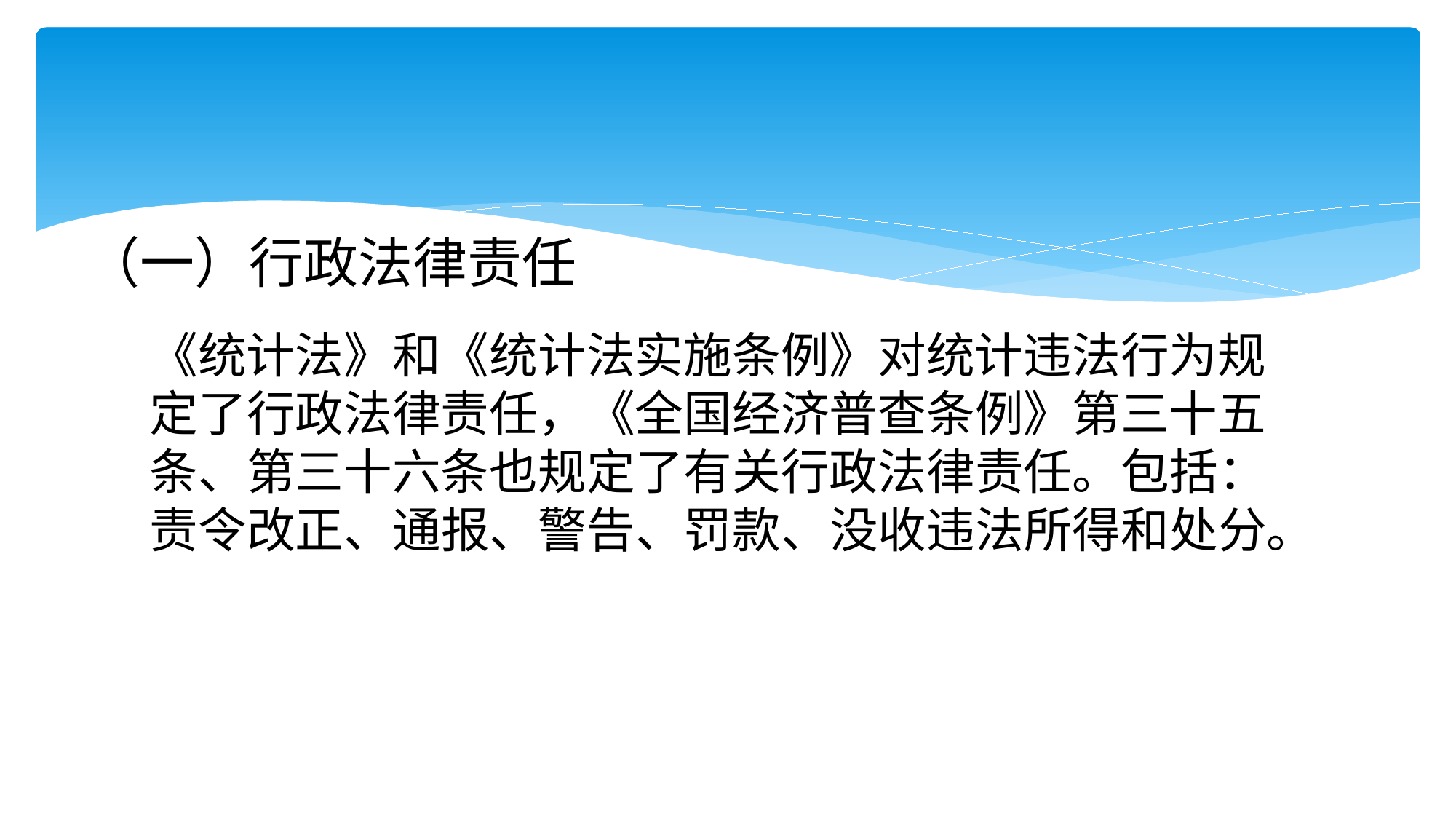

# （一）行政法律责任
《统计法》和《统计法实施条例》对统计违法行为规定了行政法律责任，《全国经济普查条例》第三十五条、第三十六条也规定了有关行政法律责任。包括：责令改正、通报、警告、罚款、没收违法所得和处分。